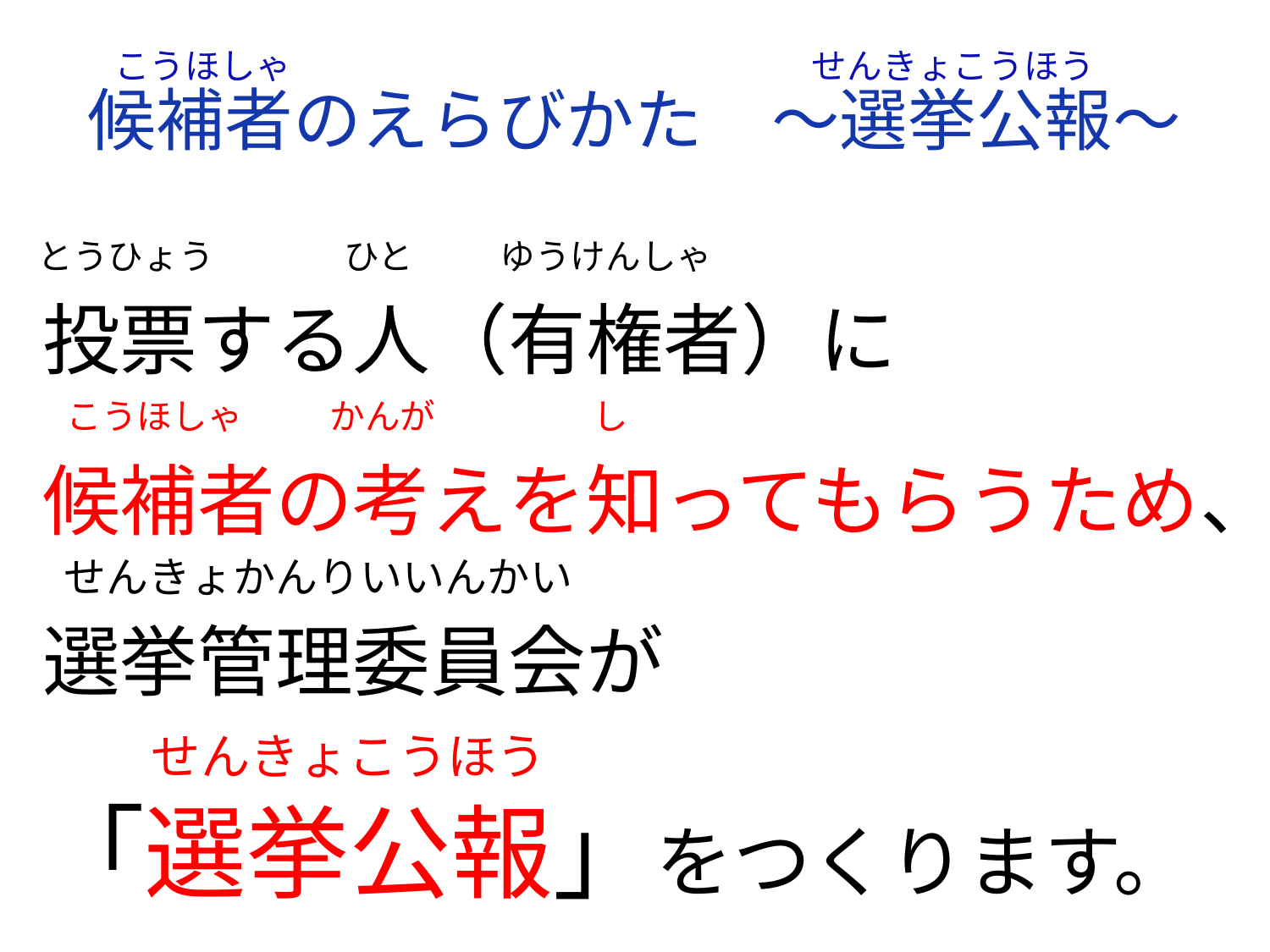

こうほしゃ
  せんきょこうほう
# 候補者のえらびかた　～選挙公報～
とうひょう　　　   ひと　　  ゆうけんしゃ
投票する人（有権者）に
候補者の考えを知ってもらうため、
選挙管理委員会が
「選挙公報」をつくります。

  こうほしゃ　　  かんが　　 　　 し
 　 せんきょかんりいいんかい
  せんきょこうほう